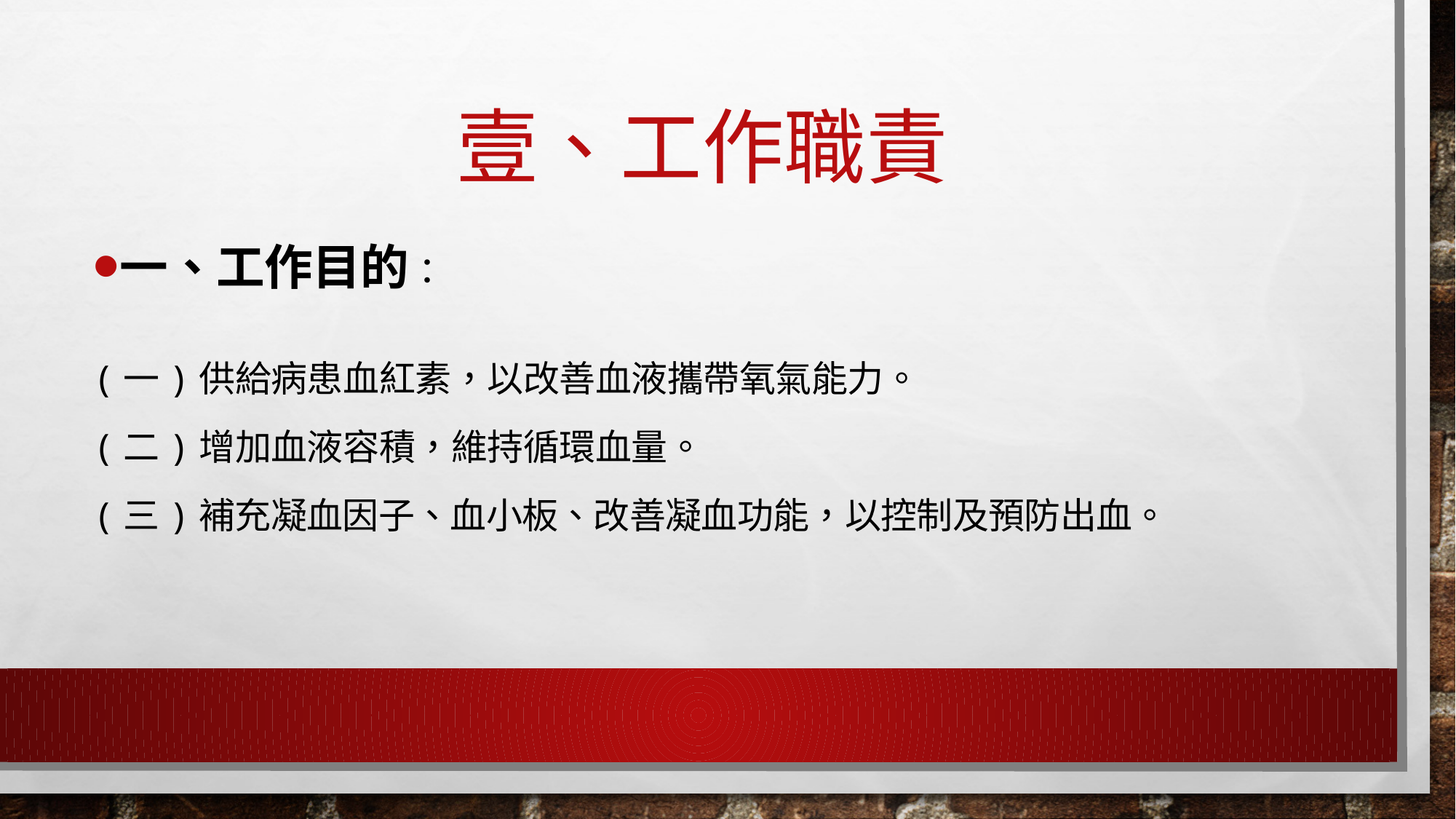

# 壹、工作職責
一、工作目的：

(一)供給病患血紅素，以改善血液攜帶氧氣能力。
(二)增加血液容積，維持循環血量。
(三)補充凝血因子、血小板、改善凝血功能，以控制及預防出血。